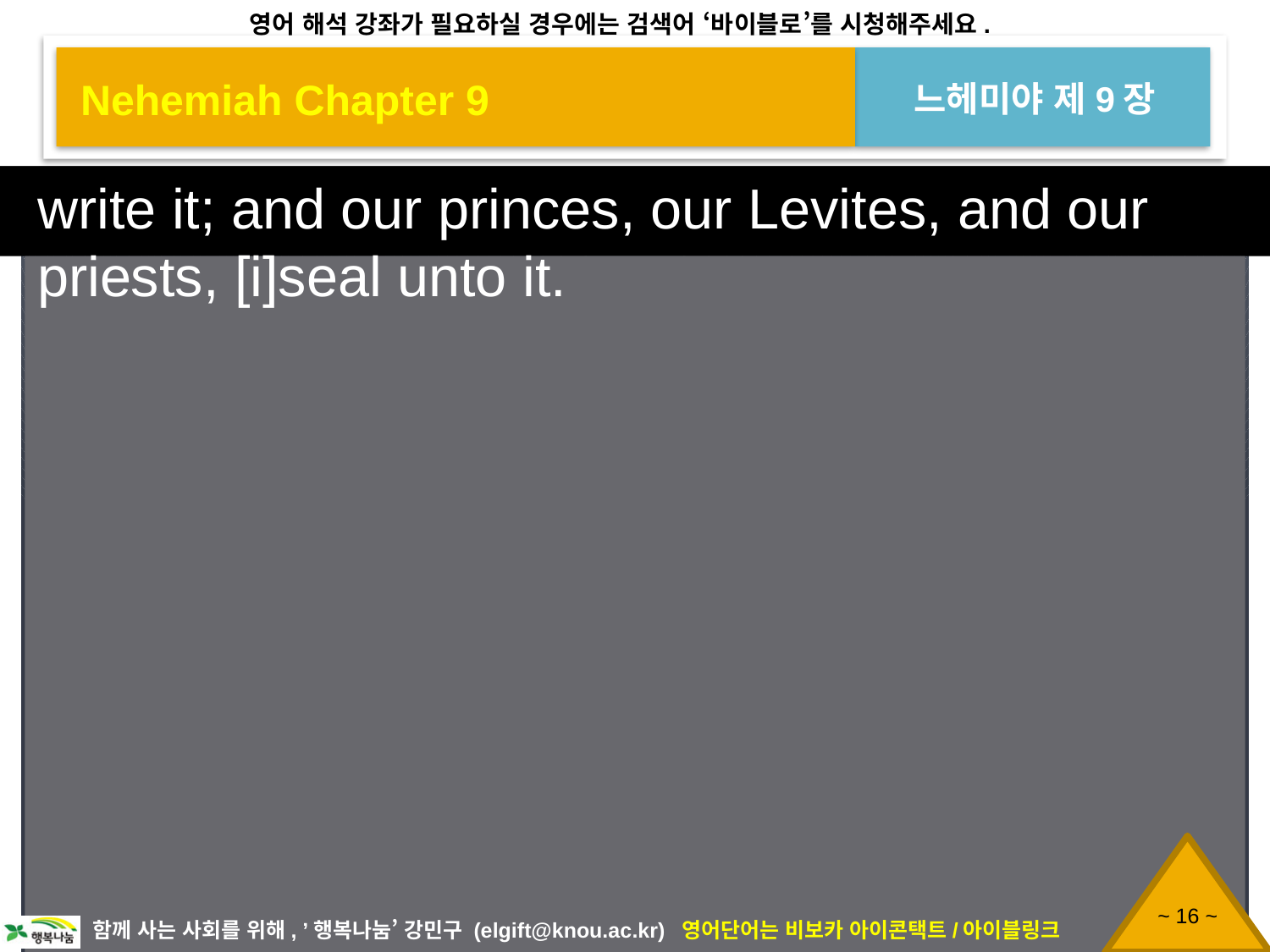

Nehemiah Chapter 9
느헤미야 제9장
write it; and our princes, our Levites, and our priests, [i]seal unto it.